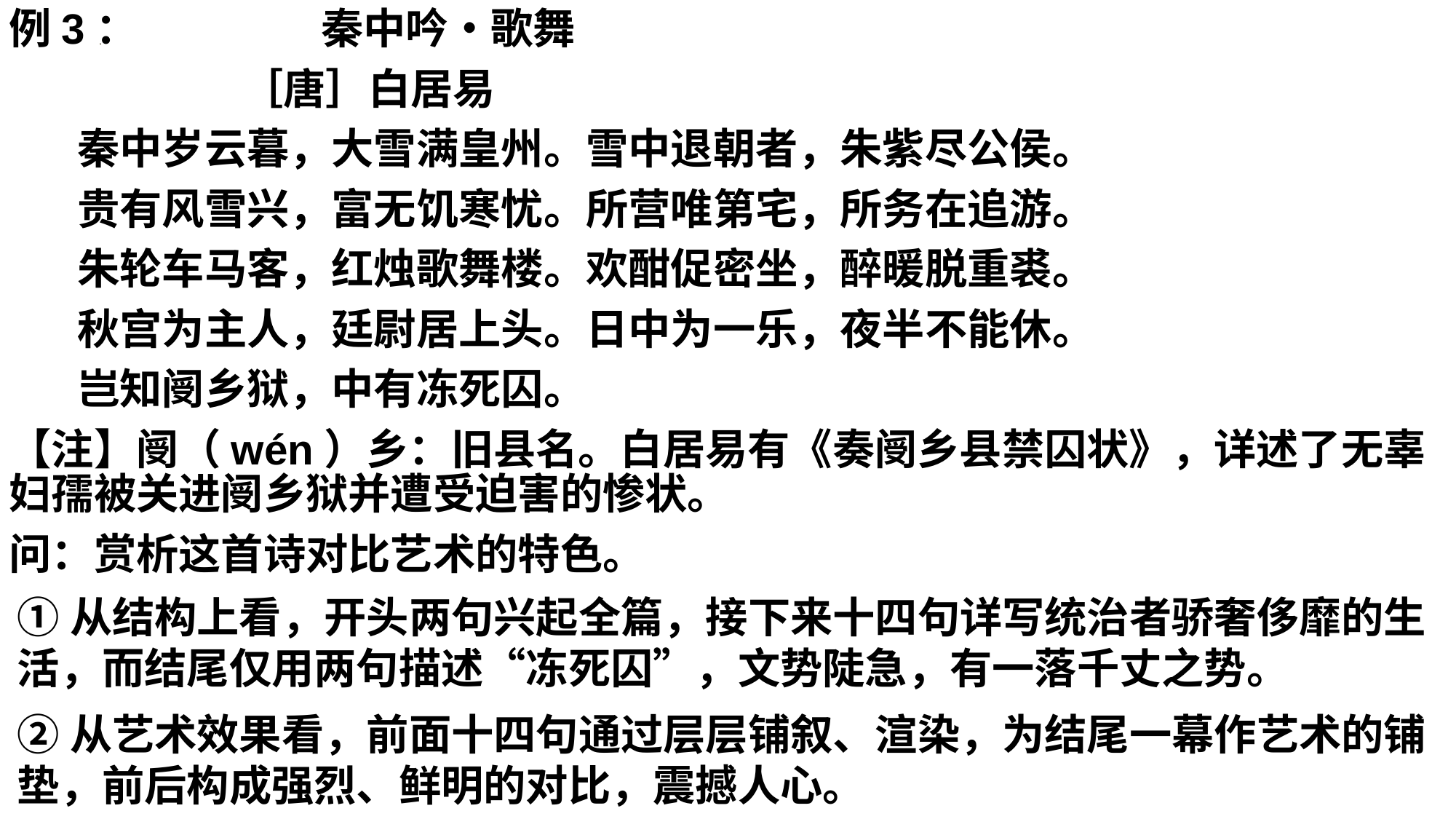

例3：                   秦中吟•歌舞
                       ［唐］白居易
      秦中岁云暮，大雪满皇州。雪中退朝者，朱紫尽公侯。
      贵有风雪兴，富无饥寒忧。所营唯第宅，所务在追游。
      朱轮车马客，红烛歌舞楼。欢酣促密坐，醉暖脱重裘。
      秋宫为主人，廷尉居上头。日中为一乐，夜半不能休。
      岂知阌乡狱，中有冻死囚。
【注】阌（wén）乡：旧县名。白居易有《奏阌乡县禁囚状》，详述了无辜妇孺被关进阌乡狱并遭受迫害的惨状。
问：赏析这首诗对比艺术的特色。
①从结构上看，开头两句兴起全篇，接下来十四句详写统治者骄奢侈靡的生活，而结尾仅用两句描述“冻死囚”，文势陡急，有一落千丈之势。
②从艺术效果看，前面十四句通过层层铺叙、渲染，为结尾一幕作艺术的铺垫，前后构成强烈、鲜明的对比，震撼人心。